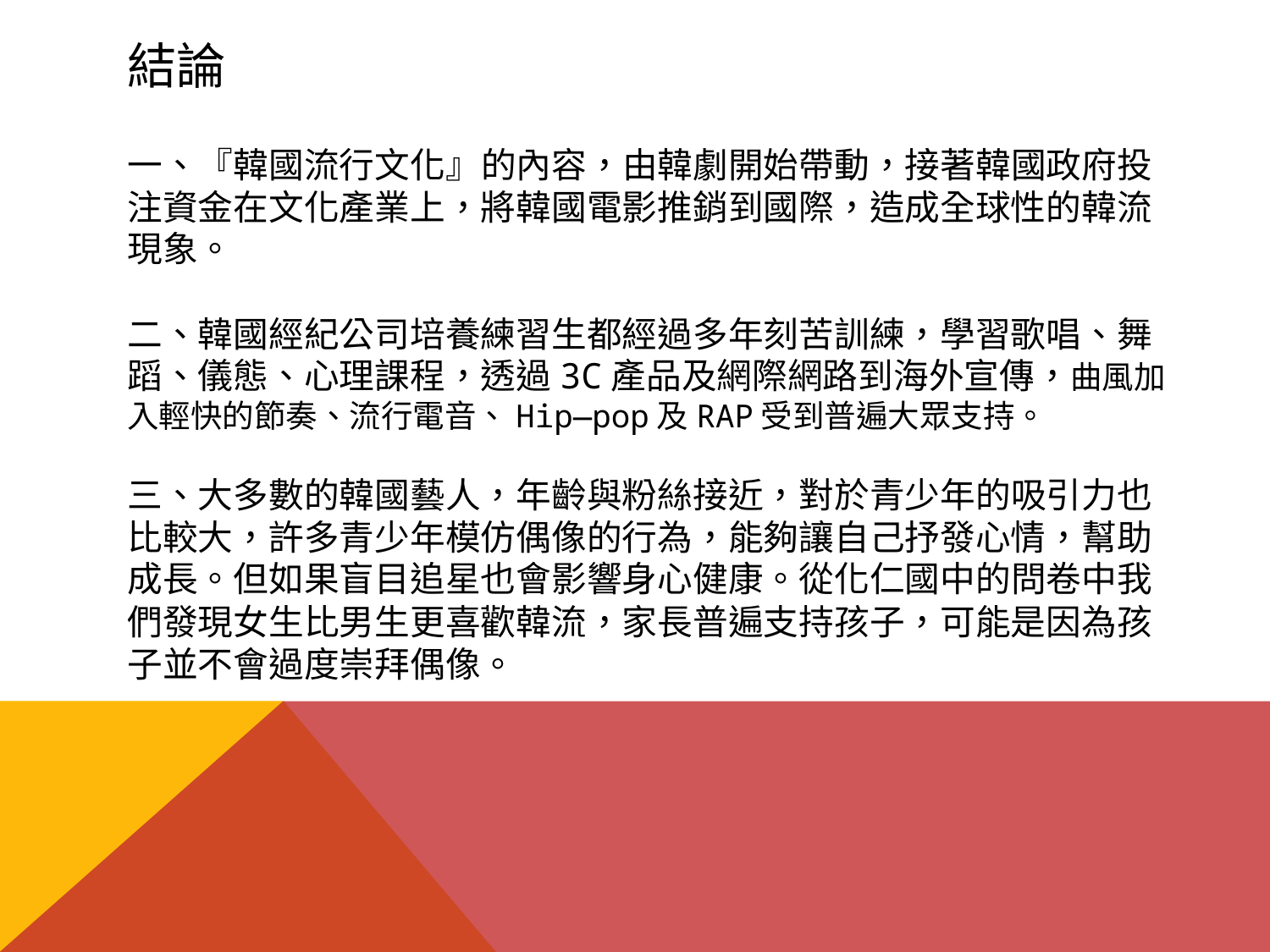

# 結論
一、『韓國流行文化』的內容，由韓劇開始帶動，接著韓國政府投注資金在文化產業上，將韓國電影推銷到國際，造成全球性的韓流現象。

二、韓國經紀公司培養練習生都經過多年刻苦訓練，學習歌唱、舞蹈、儀態、心理課程，透過3C產品及網際網路到海外宣傳，曲風加入輕快的節奏、流行電音、Hip—pop及RAP受到普遍大眾支持。

三、大多數的韓國藝人，年齡與粉絲接近，對於青少年的吸引力也比較大，許多青少年模仿偶像的行為，能夠讓自己抒發心情，幫助成長。但如果盲目追星也會影響身心健康。從化仁國中的問卷中我們發現女生比男生更喜歡韓流，家長普遍支持孩子，可能是因為孩子並不會過度崇拜偶像。